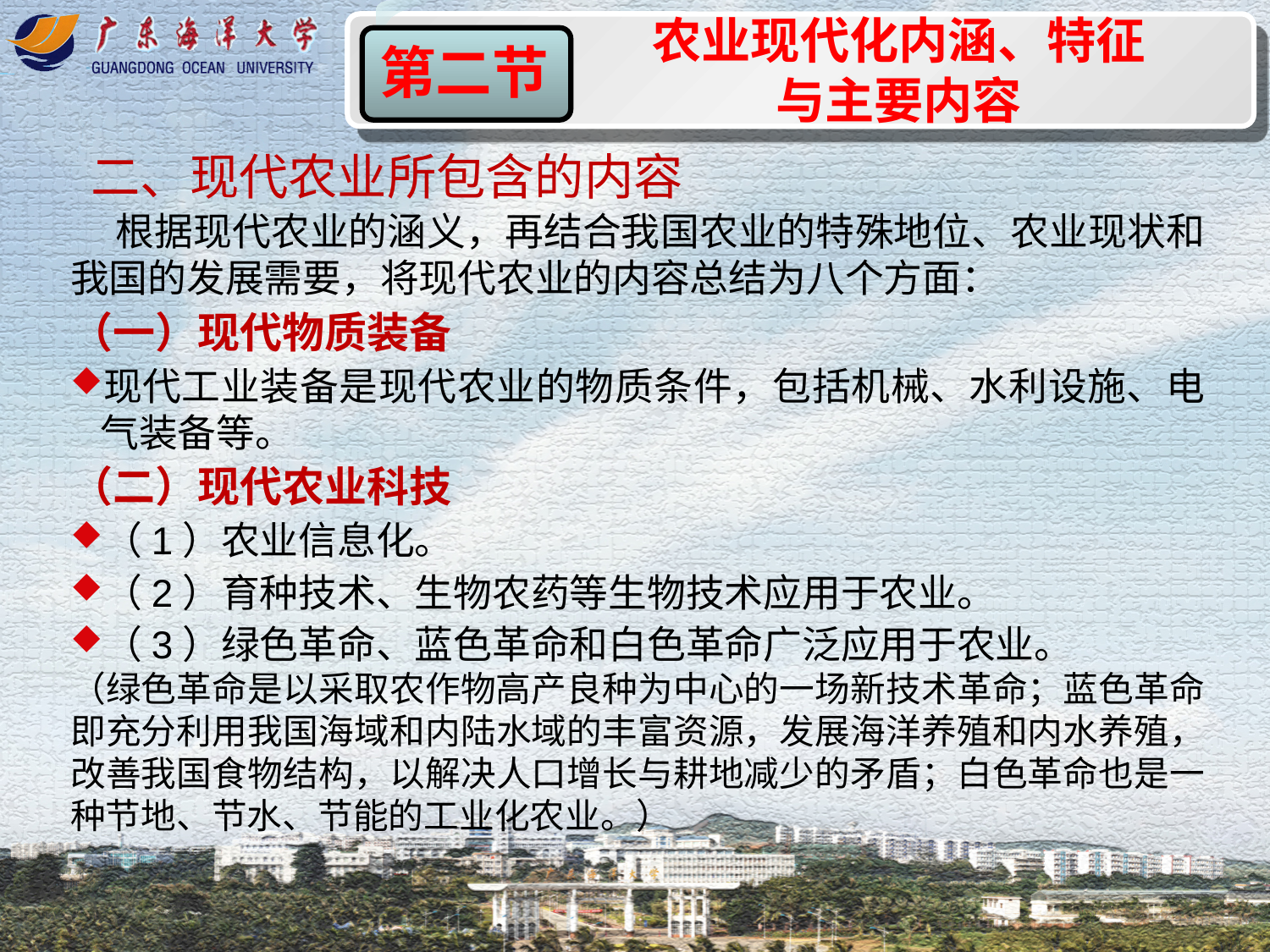

农业现代化内涵、特征与主要内容

第二节
二、现代农业所包含的内容
    根据现代农业的涵义，再结合我国农业的特殊地位、农业现状和我国的发展需要，将现代农业的内容总结为八个方面：
（一）现代物质装备
现代工业装备是现代农业的物质条件，包括机械、水利设施、电气装备等。
（二）现代农业科技
（1）农业信息化。
（2）育种技术、生物农药等生物技术应用于农业。
（3）绿色革命、蓝色革命和白色革命广泛应用于农业。
（绿色革命是以采取农作物高产良种为中心的一场新技术革命；蓝色革命即充分利用我国海域和内陆水域的丰富资源，发展海洋养殖和内水养殖，改善我国食物结构，以解决人口增长与耕地减少的矛盾；白色革命也是一种节地、节水、节能的工业化农业。）